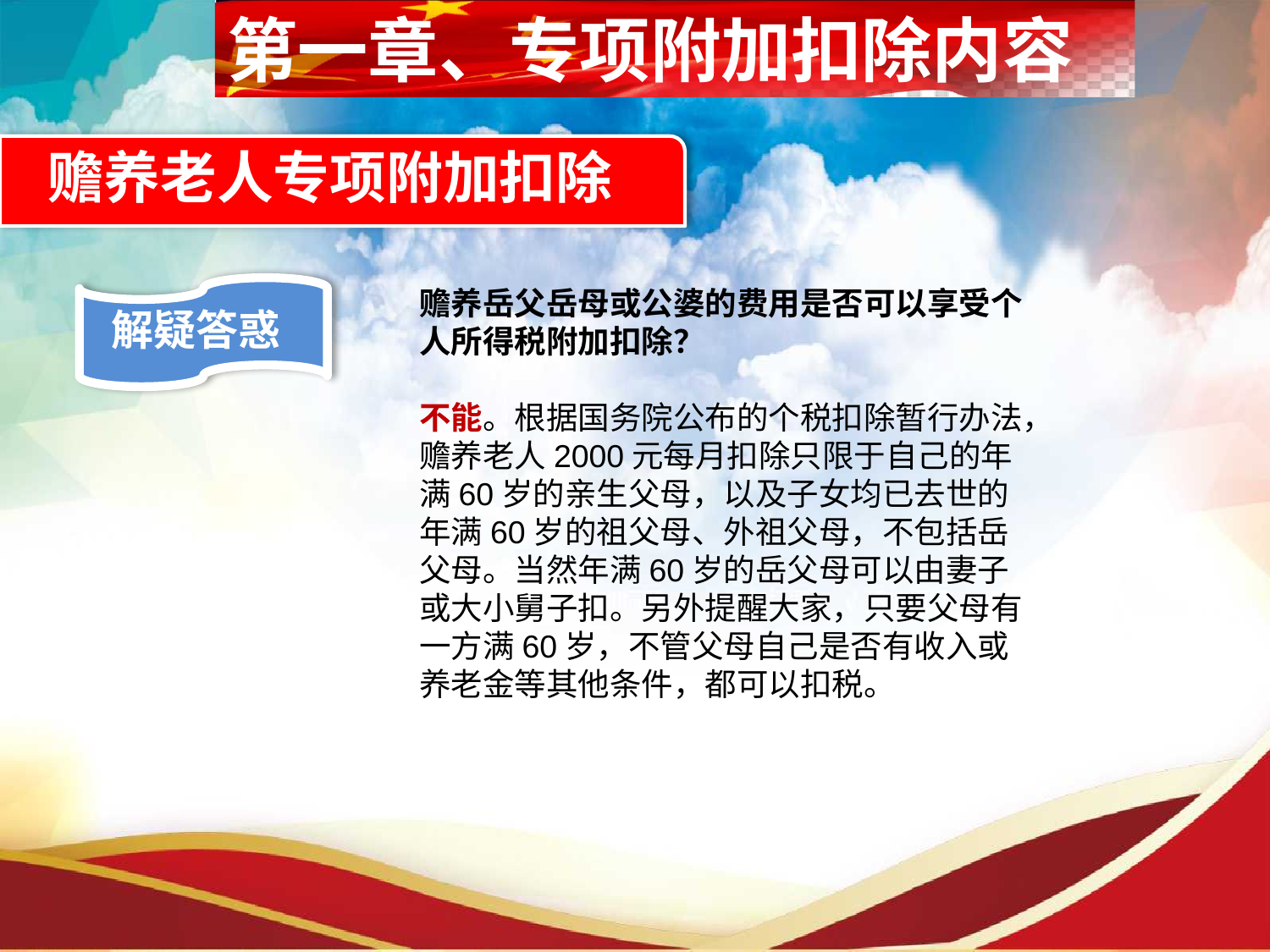

第一章、专项附加扣除内容

赡养老人专项附加扣除

赡养岳父岳母或公婆的费用是否可以享受个人所得税附加扣除？

不能。根据国务院公布的个税扣除暂行办法，赡养老人2000元每月扣除只限于自己的年满60岁的亲生父母，以及子女均已去世的年满60岁的祖父母、外祖父母，不包括岳父母。当然年满60岁的岳父母可以由妻子或大小舅子扣。另外提醒大家，只要父母有一方满60岁，不管父母自己是否有收入或养老金等其他条件，都可以扣税。
解疑答惑